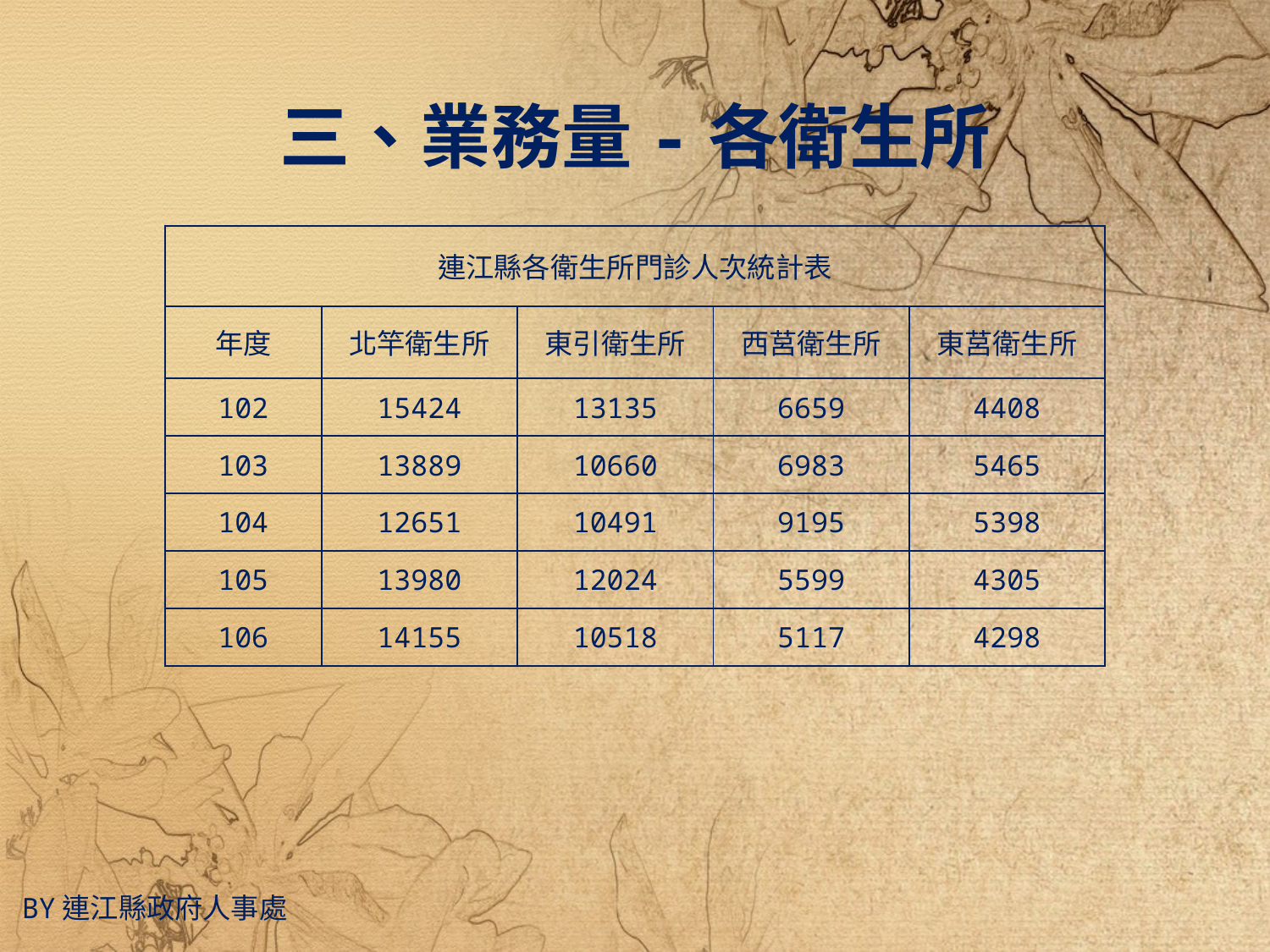

三、業務量-各衛生所
| 連江縣各衛生所門診人次統計表 |  |  |  |  |
| --- | --- | --- | --- | --- |
| 年度 | 北竿衛生所 | 東引衛生所 | 西莒衛生所 | 東莒衛生所 |
| 102 | 15424 | 13135 | 6659 | 4408 |
| 103 | 13889 | 10660 | 6983 | 5465 |
| 104 | 12651 | 10491 | 9195 | 5398 |
| 105 | 13980 | 12024 | 5599 | 4305 |
| 106 | 14155 | 10518 | 5117 | 4298 |
By連江縣政府人事處